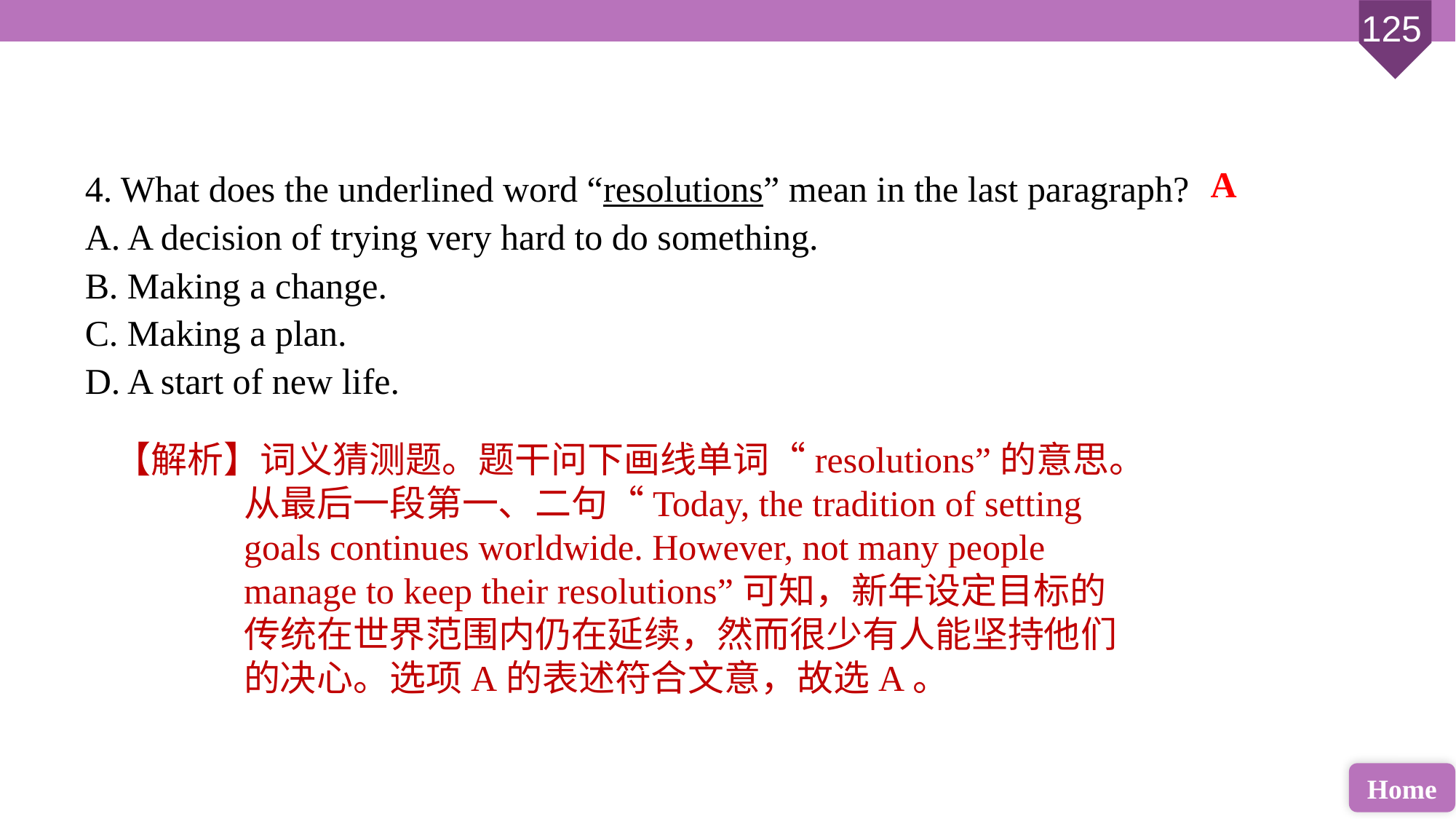

4. What does the underlined word “resolutions” mean in the last paragraph?
A. A decision of trying very hard to do something.
B. Making a change.
C. Making a plan.
D. A start of new life.
A
【解析】词义猜测题。题干问下画线单词“resolutions”的意思。从最后一段第一、二句“Today, the tradition of setting goals continues worldwide. However, not many people manage to keep their resolutions”可知，新年设定目标的传统在世界范围内仍在延续，然而很少有人能坚持他们的决心。选项A的表述符合文意，故选A。